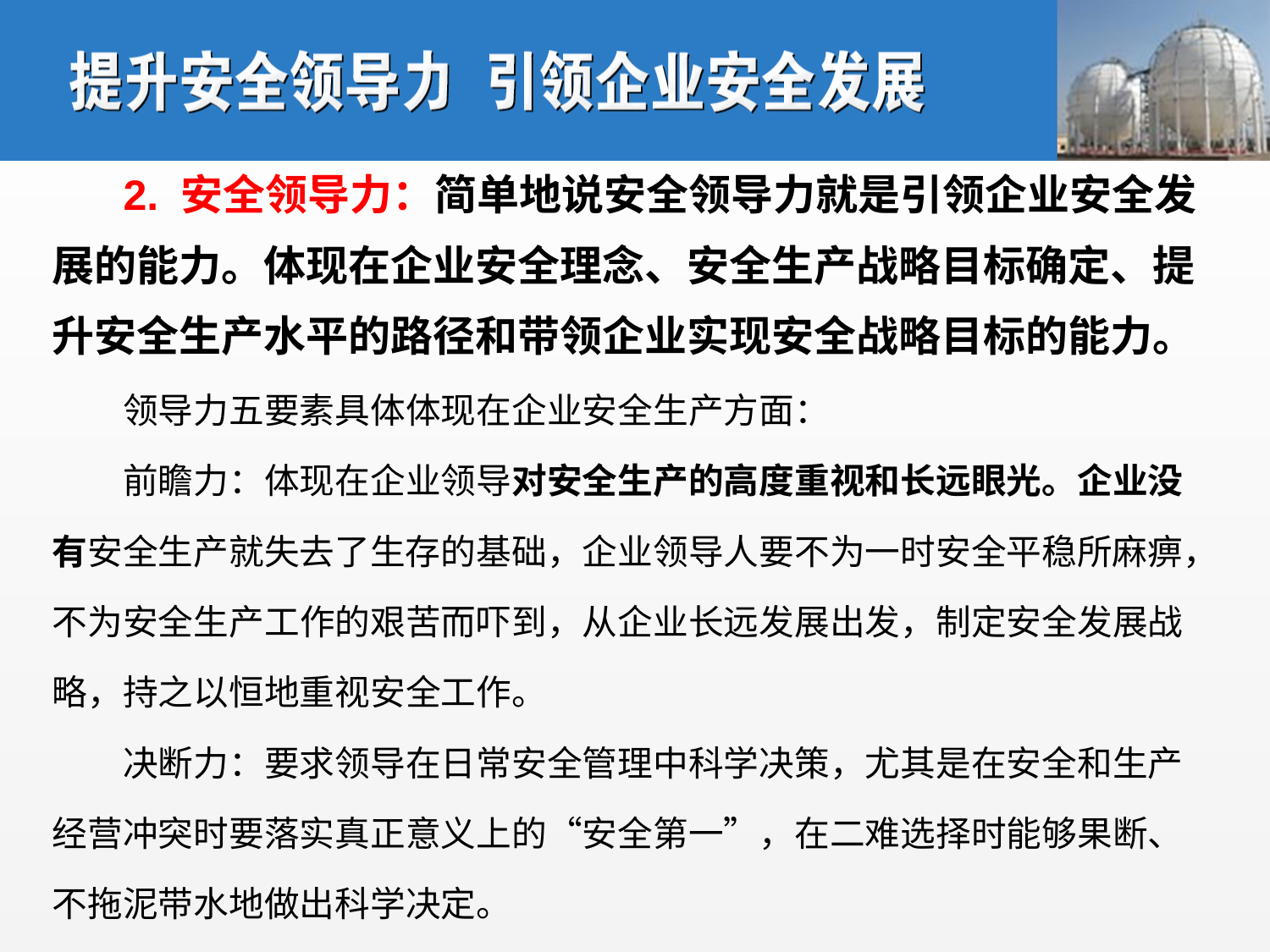

2. 安全领导力：简单地说安全领导力就是引领企业安全发展的能力。体现在企业安全理念、安全生产战略目标确定、提升安全生产水平的路径和带领企业实现安全战略目标的能力。
　　领导力五要素具体体现在企业安全生产方面：
　　前瞻力：体现在企业领导对安全生产的高度重视和长远眼光。企业没有安全生产就失去了生存的基础，企业领导人要不为一时安全平稳所麻痹，不为安全生产工作的艰苦而吓到，从企业长远发展出发，制定安全发展战略，持之以恒地重视安全工作。
　　决断力：要求领导在日常安全管理中科学决策，尤其是在安全和生产经营冲突时要落实真正意义上的“安全第一”，在二难选择时能够果断、不拖泥带水地做出科学决定。